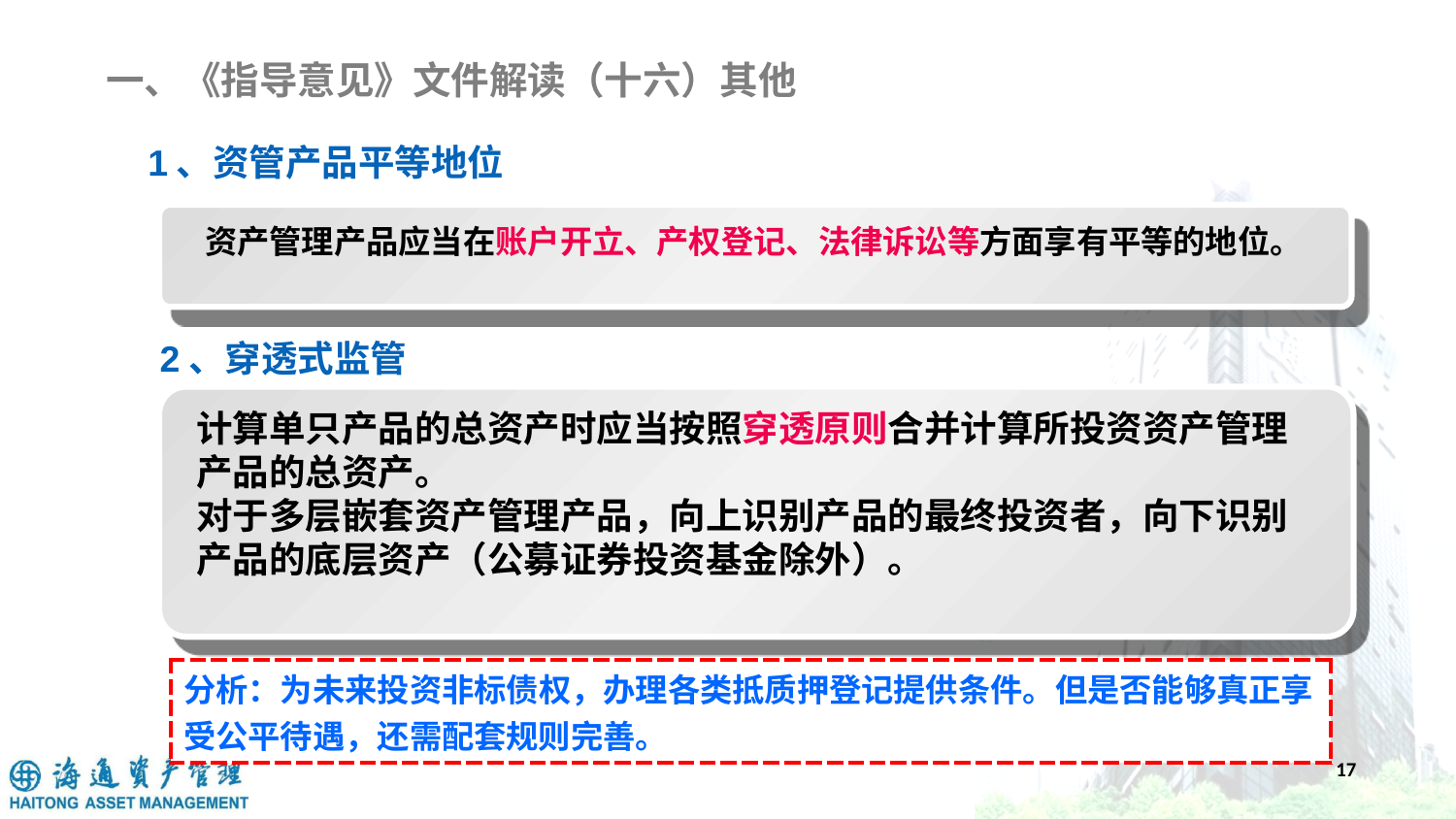

一、《指导意见》文件解读（十六）其他
1、资管产品平等地位

资产管理产品应当在账户开立、产权登记、法律诉讼等方面享有平等的地位。
17
2、穿透式监管

计算单只产品的总资产时应当按照穿透原则合并计算所投资资产管理产品的总资产。
对于多层嵌套资产管理产品，向上识别产品的最终投资者，向下识别产品的底层资产（公募证券投资基金除外）。
| 分析：为未来投资非标债权，办理各类抵质押登记提供条件。但是否能够真正享受公平待遇，还需配套规则完善。 |
| --- |
17